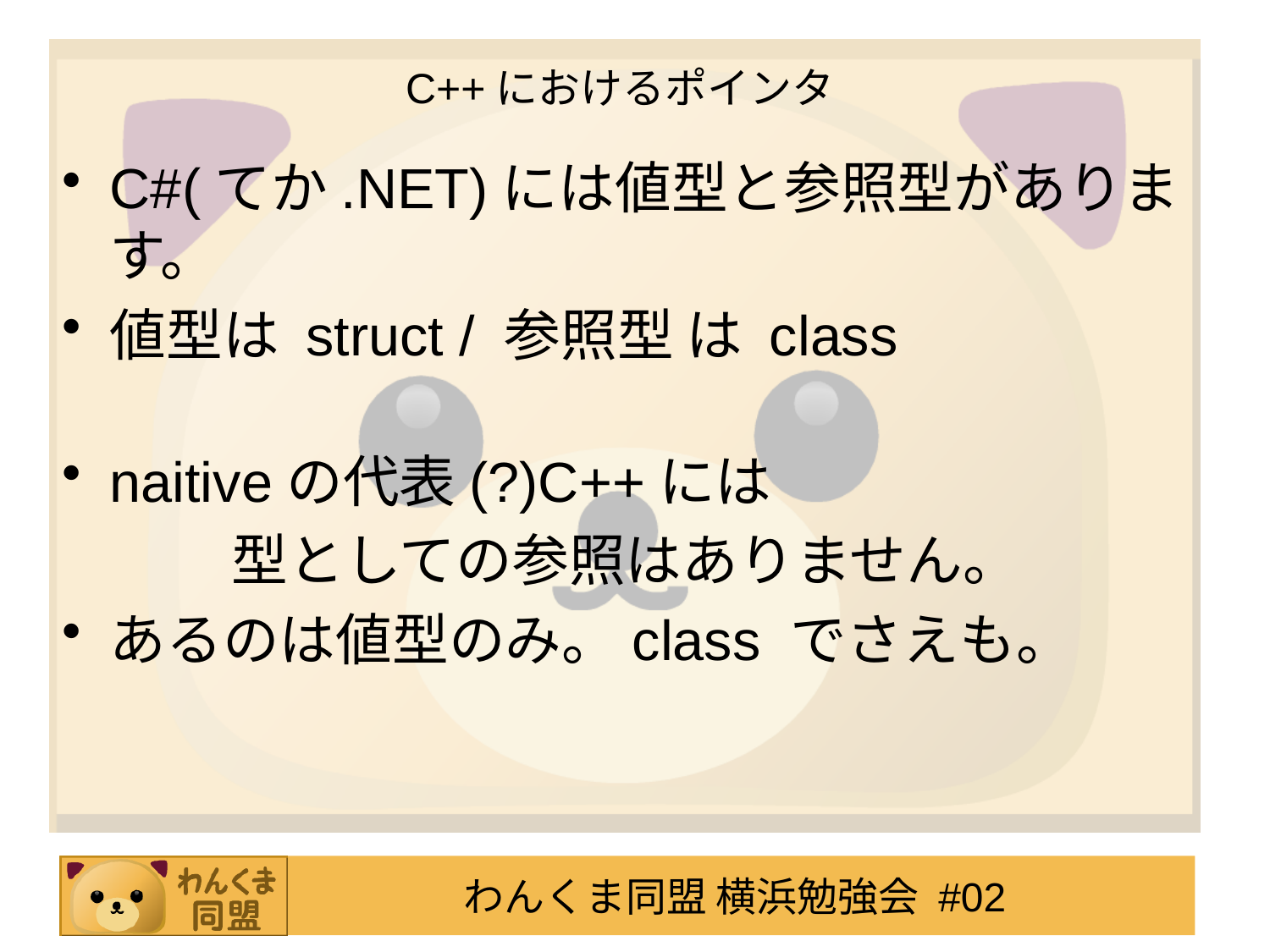

# C++におけるポインタ
C#(てか.NET)には値型と参照型があります。
値型は struct / 参照型 は class
naitiveの代表(?)C++には
　　　型としての参照はありません。
あるのは値型のみ。class でさえも。